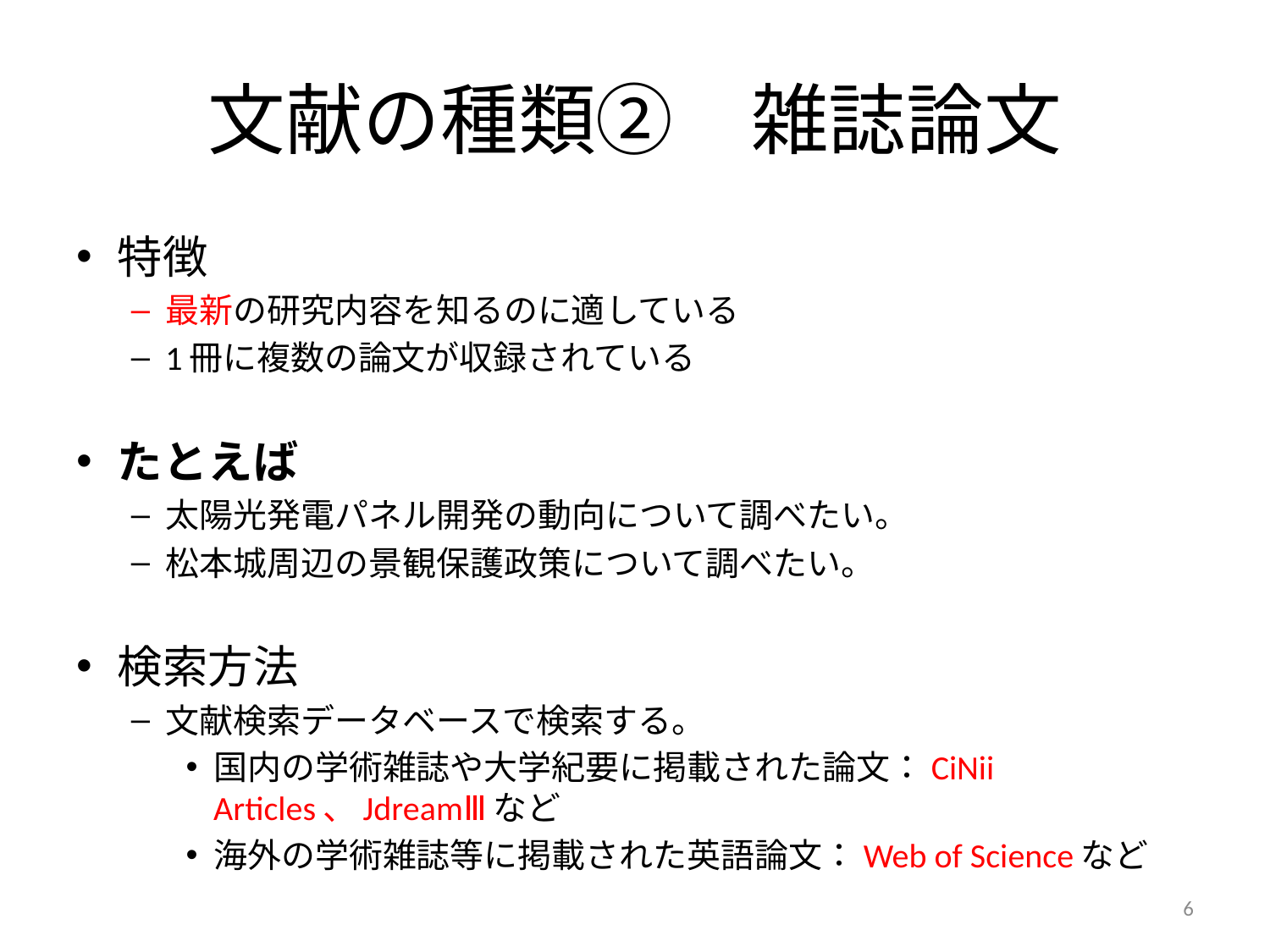

# 文献の種類②　雑誌論文
特徴
最新の研究内容を知るのに適している
1冊に複数の論文が収録されている

たとえば
太陽光発電パネル開発の動向について調べたい。
松本城周辺の景観保護政策について調べたい。

検索方法
文献検索データベースで検索する。
国内の学術雑誌や大学紀要に掲載された論文：CiNii Articles、JdreamⅢなど
海外の学術雑誌等に掲載された英語論文：Web of Scienceなど

6